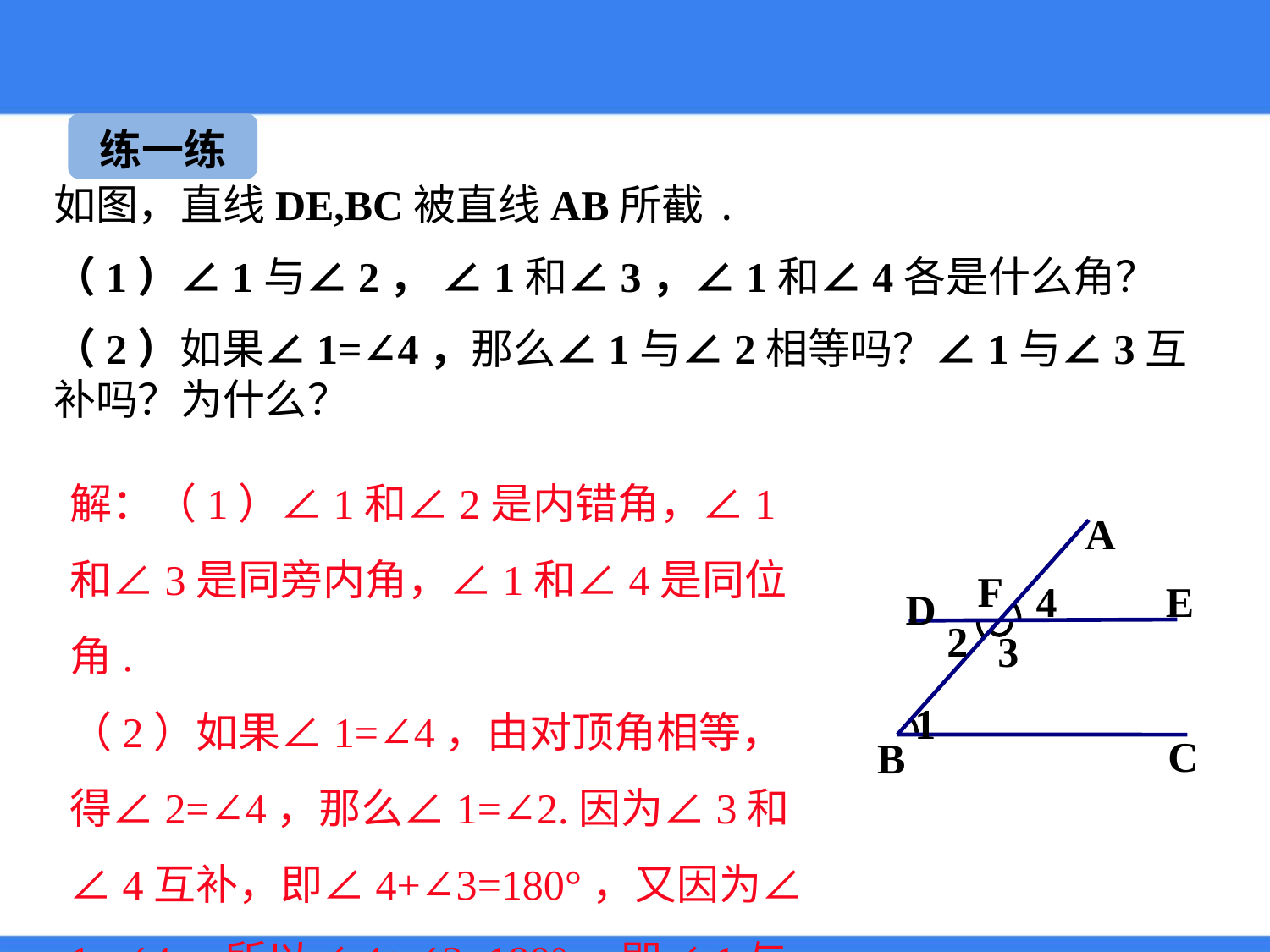

练一练
如图，直线DE,BC被直线AB所截.
（1）∠1与∠2， ∠1和∠3，∠1和∠4各是什么角？
（2）如果∠1=∠4，那么∠1与∠2相等吗？∠1与∠3互补吗？为什么？
解：（1）∠1和∠2是内错角，∠1和∠3是同旁内角，∠1和∠4是同位角.
（2）如果∠1=∠4，由对顶角相等，得∠2=∠4，那么∠1=∠2.因为∠3和∠4互补，即∠4+∠3=180°，又因为∠1=∠4，所以∠4+∠3=180°，即∠1与∠3互补.

A

F
4
E
D

2

3
1

C
B